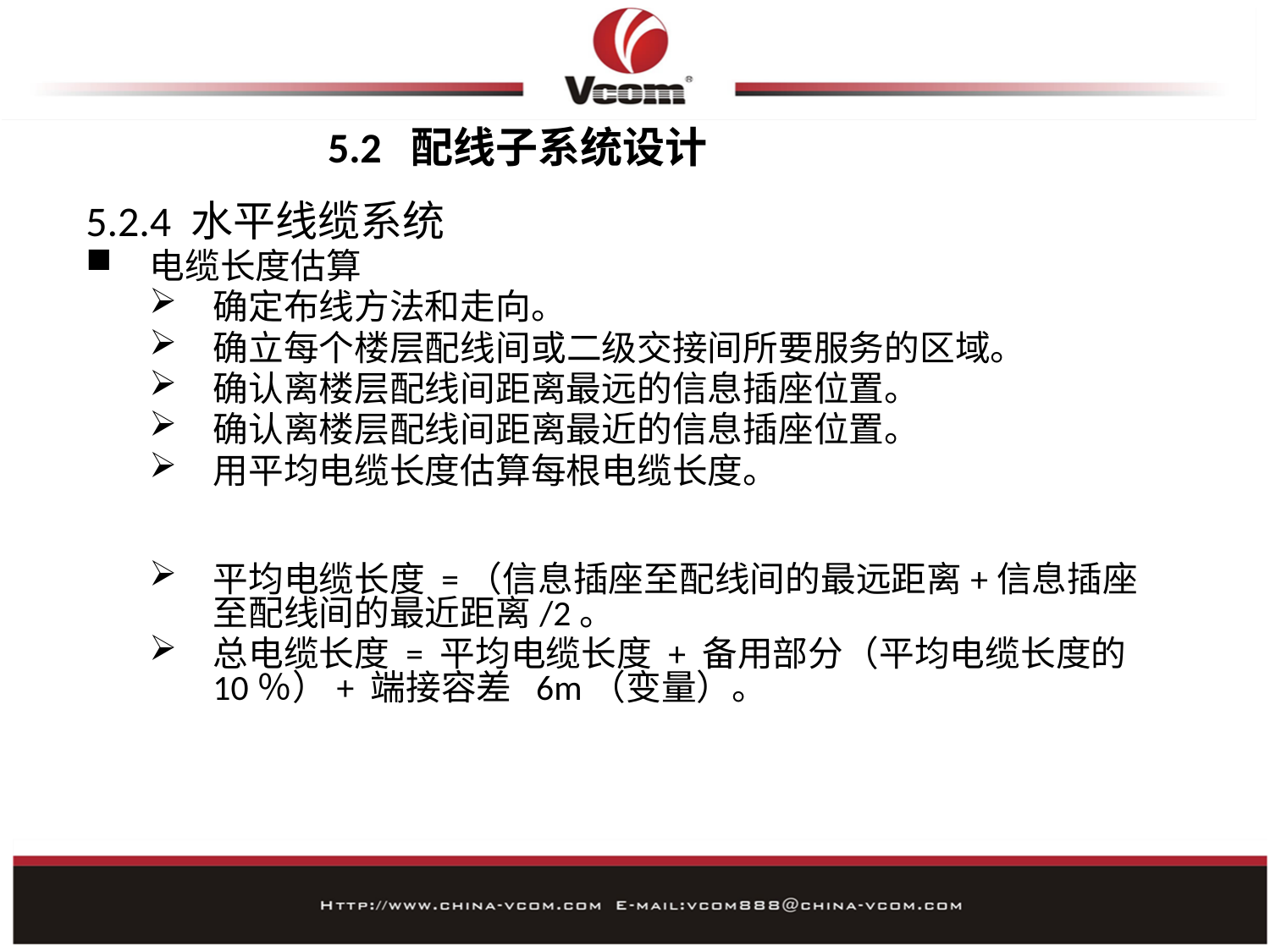

# 5.2  配线子系统设计
5.2.4 水平线缆系统
电缆长度估算
确定布线方法和走向。
确立每个楼层配线间或二级交接间所要服务的区域。
确认离楼层配线间距离最远的信息插座位置。
确认离楼层配线间距离最近的信息插座位置。
用平均电缆长度估算每根电缆长度。
平均电缆长度 =（信息插座至配线间的最远距离+信息插座至配线间的最近距离/2。
总电缆长度 = 平均电缆长度 + 备用部分（平均电缆长度的  10％）+ 端接容差  6m（变量）。